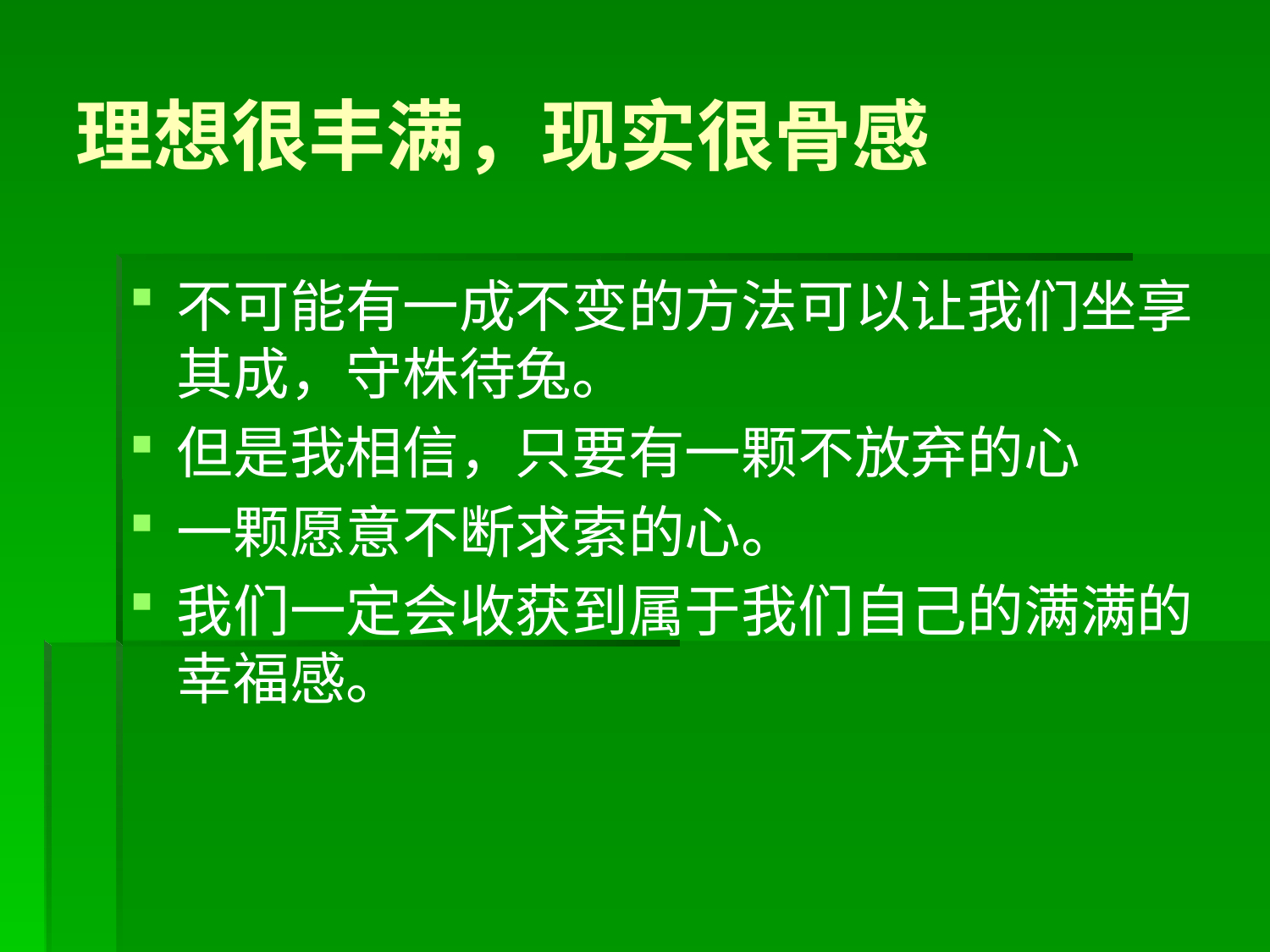

# 理想很丰满，现实很骨感
不可能有一成不变的方法可以让我们坐享其成，守株待兔。
但是我相信，只要有一颗不放弃的心
一颗愿意不断求索的心。
我们一定会收获到属于我们自己的满满的幸福感。